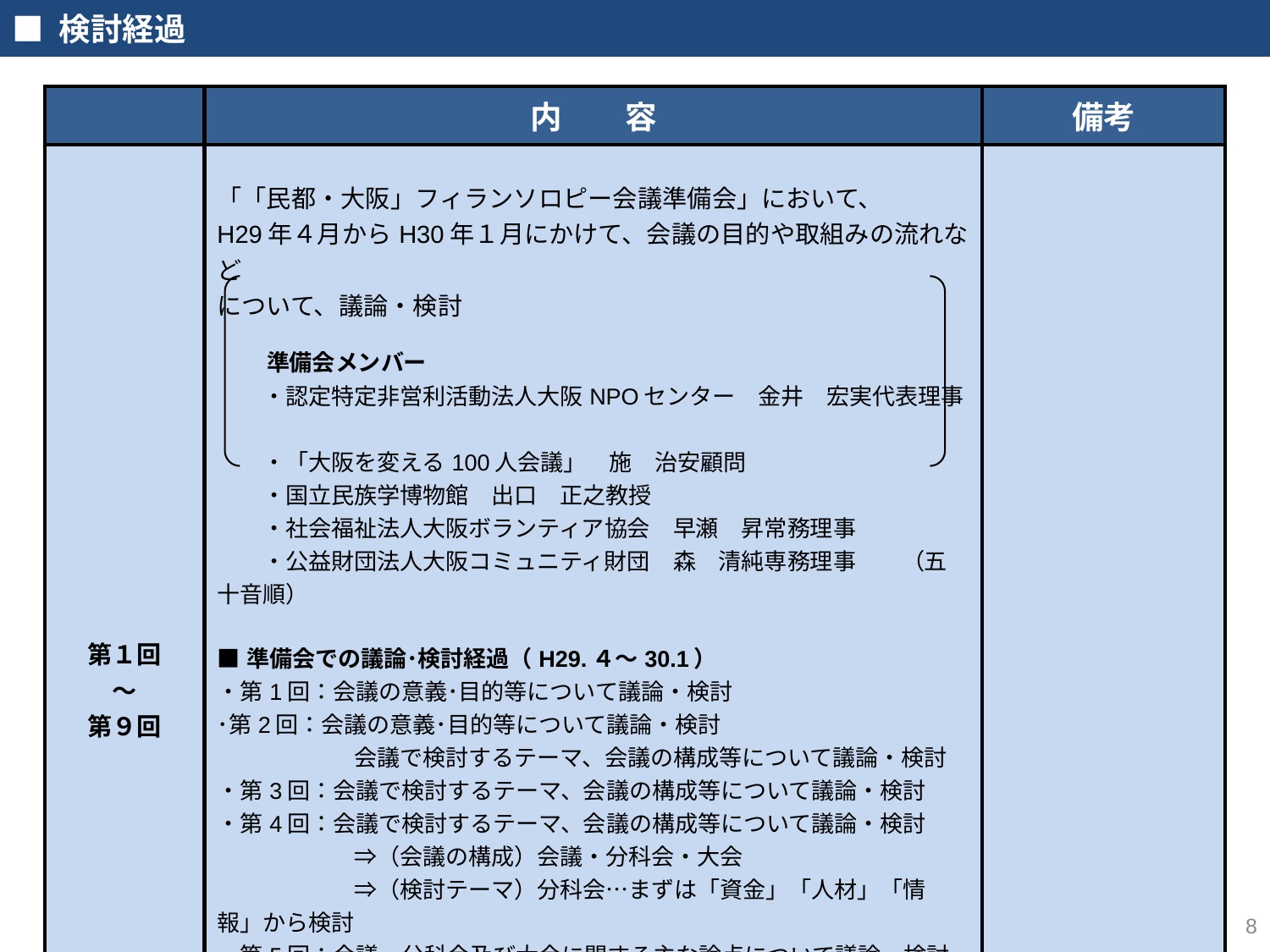

■ 検討経過
|  | 内　　容 | 備考 |
| --- | --- | --- |
| 第１回 ～ 第９回 | 「「民都・大阪」フィランソロピー会議準備会」において、 H29年４月からH30年１月にかけて、会議の目的や取組みの流れなど について、議論・検討 　　準備会メンバー 　　・認定特定非営利活動法人大阪NPOセンター　金井　宏実代表理事　　 　　・「大阪を変える100人会議」　施　治安顧問 　　・国立民族学博物館　出口　正之教授 　　・社会福祉法人大阪ボランティア協会　早瀬　昇常務理事 　　・公益財団法人大阪コミュニティ財団　森　清純専務理事　　（五十音順） ■準備会での議論･検討経過（H29.４～30.1） ・第1回：会議の意義･目的等について議論・検討 ･第2回：会議の意義･目的等について議論・検討 　　　　　　会議で検討するテーマ、会議の構成等について議論・検討 ・第3回：会議で検討するテーマ、会議の構成等について議論・検討 ・第4回：会議で検討するテーマ、会議の構成等について議論・検討 　　　　　　⇒（会議の構成）会議・分科会・大会 　　　　　　⇒（検討テーマ）分科会…まずは「資金」「人材」「情報」から検討 ・第5回：会議、分科会及び大会に関する主な論点について議論・検討 ・第6回：会議及び分科会の構成及び取組み内容について議論・検討 ・第7回：分科会（構成、検討テーマ、リーダー選定など）について議論・検討 ・第8回：会議、都市宣言及び大会に関する主な論点について議論・検討 ・第9回：第1回「民都・大阪」フィランソロピー会議の開催等について議論・検討 |  |

8